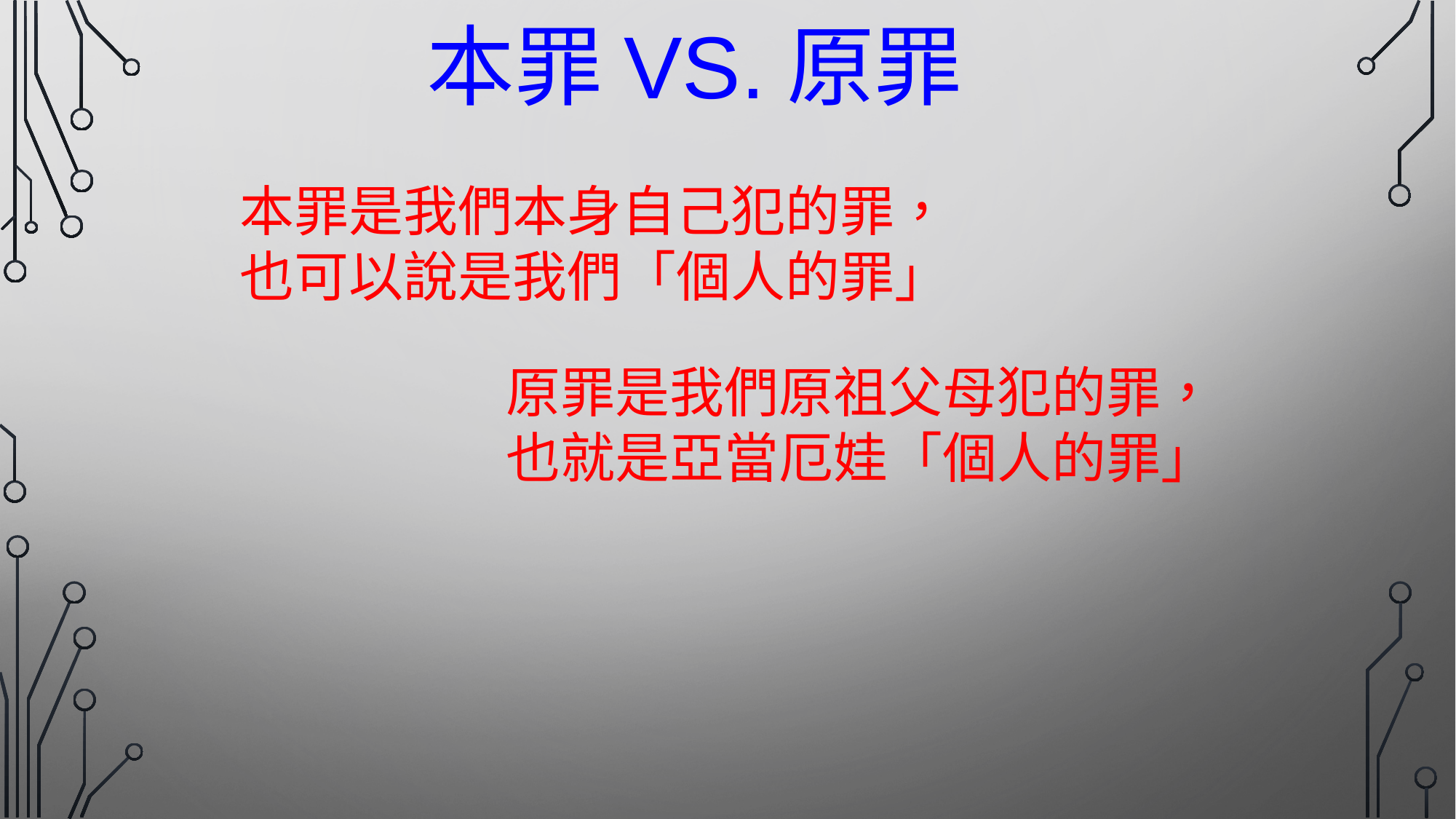

本罪VS.原罪
本罪是我們本身自己犯的罪，
也可以說是我們「個人的罪」
原罪是我們原祖父母犯的罪，
也就是亞當厄娃「個人的罪」